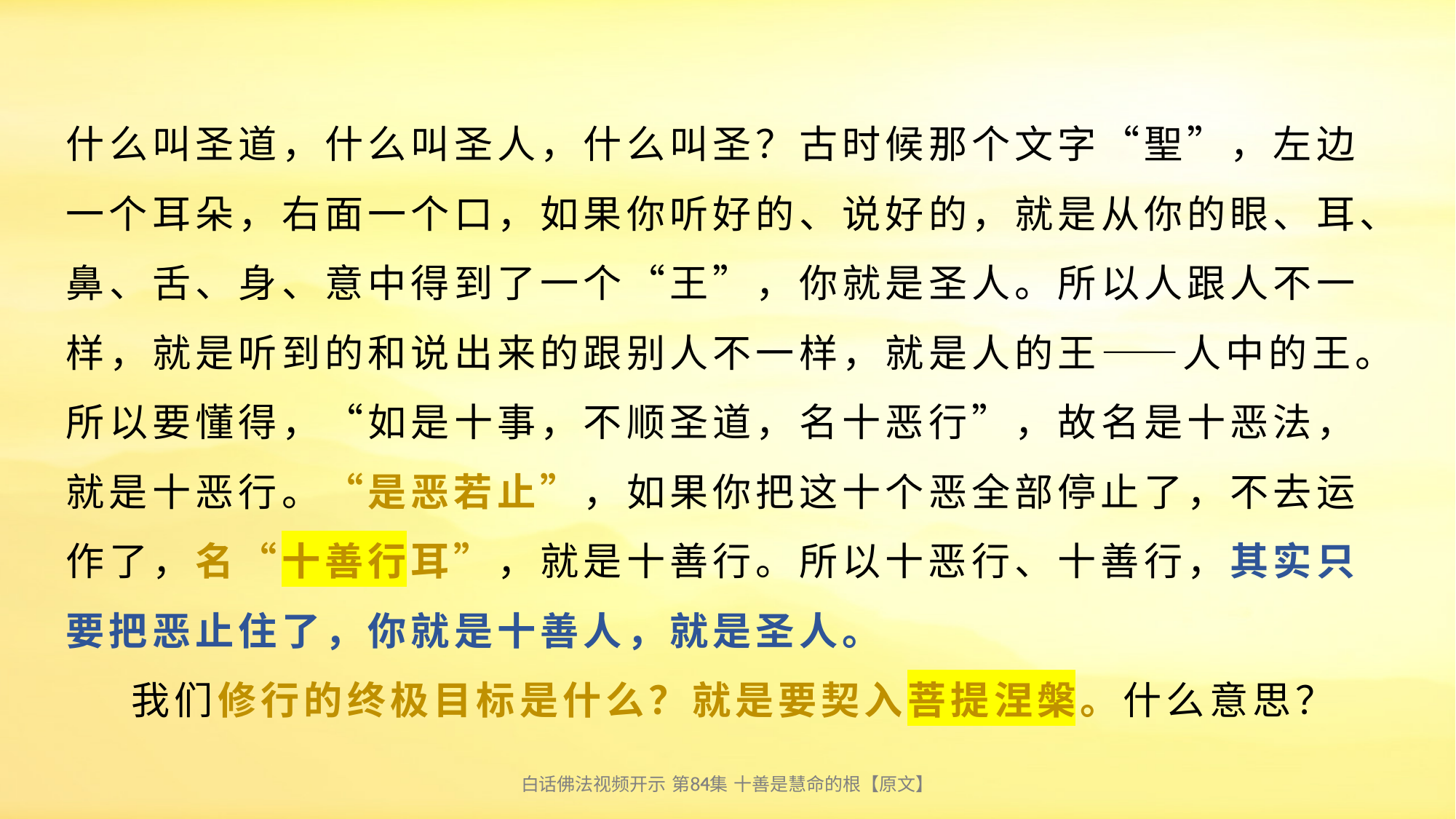

# 什么叫圣道，什么叫圣人，什么叫圣？古时候那个文字“聖”，左边一个耳朵，右面一个口，如果你听好的、说好的，就是从你的眼、耳、鼻、舌、身、意中得到了一个“王”，你就是圣人。所以人跟人不一样，就是听到的和说出来的跟别人不一样，就是人的王——人中的王。所以要懂得，“如是十事，不顺圣道，名十恶行”，故名是十恶法，就是十恶行。“是恶若止”，如果你把这十个恶全部停止了，不去运作了，名“十善行耳”，就是十善行。所以十恶行、十善行，其实只要把恶止住了，你就是十善人，就是圣人。 我们修行的终极目标是什么？就是要契入菩提涅槃。什么意思？
白话佛法视频开示 第84集 十善是慧命的根【原文】